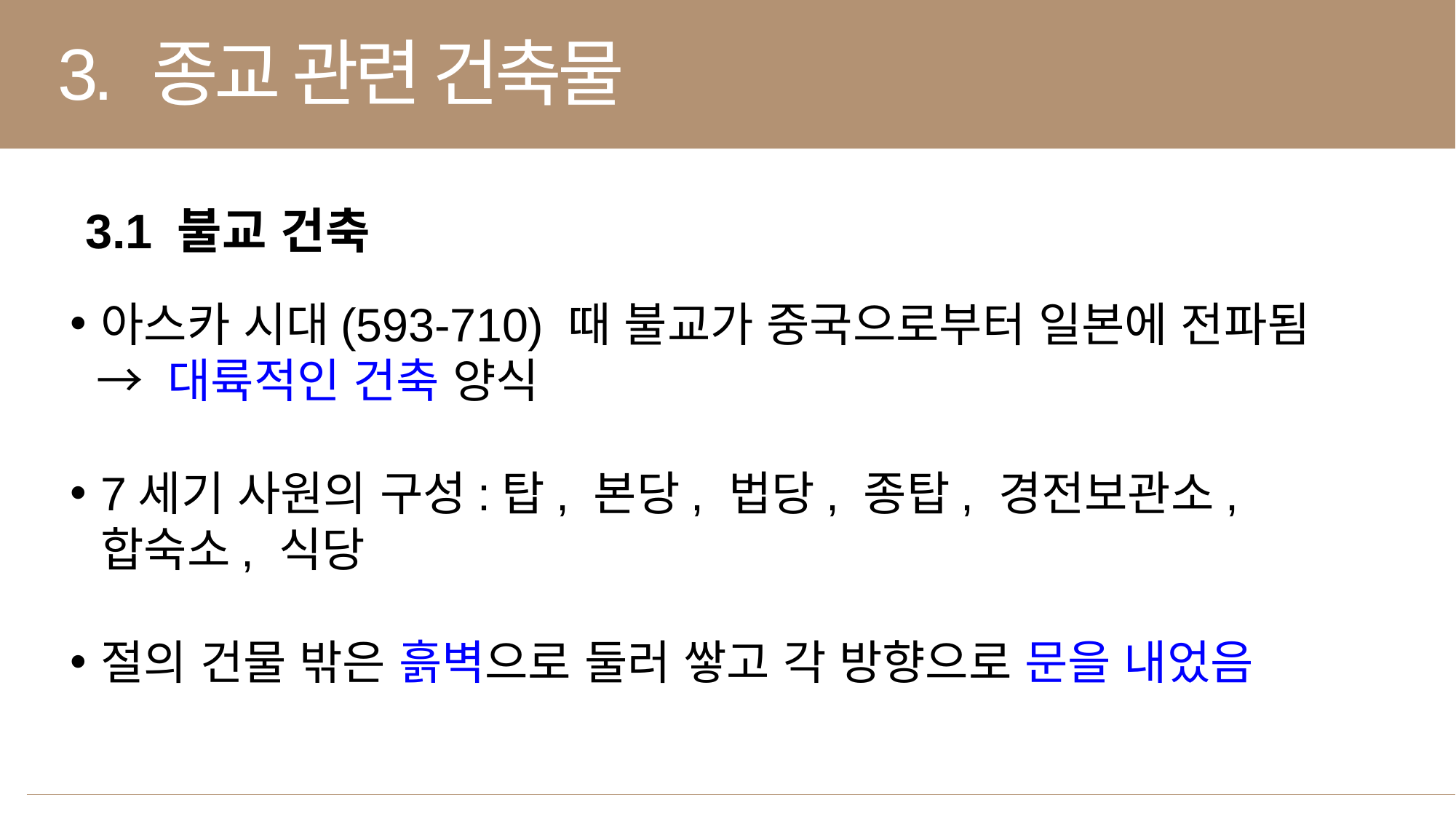

3. 종교 관련 건축물
3.1 불교 건축

아스카 시대(593-710) 때 불교가 중국으로부터 일본에 전파됨
  → 대륙적인 건축 양식

7세기 사원의 구성:탑, 본당, 법당, 종탑, 경전보관소, 합숙소, 식당

절의 건물 밖은 흙벽으로 둘러 쌓고 각 방향으로 문을 내었음